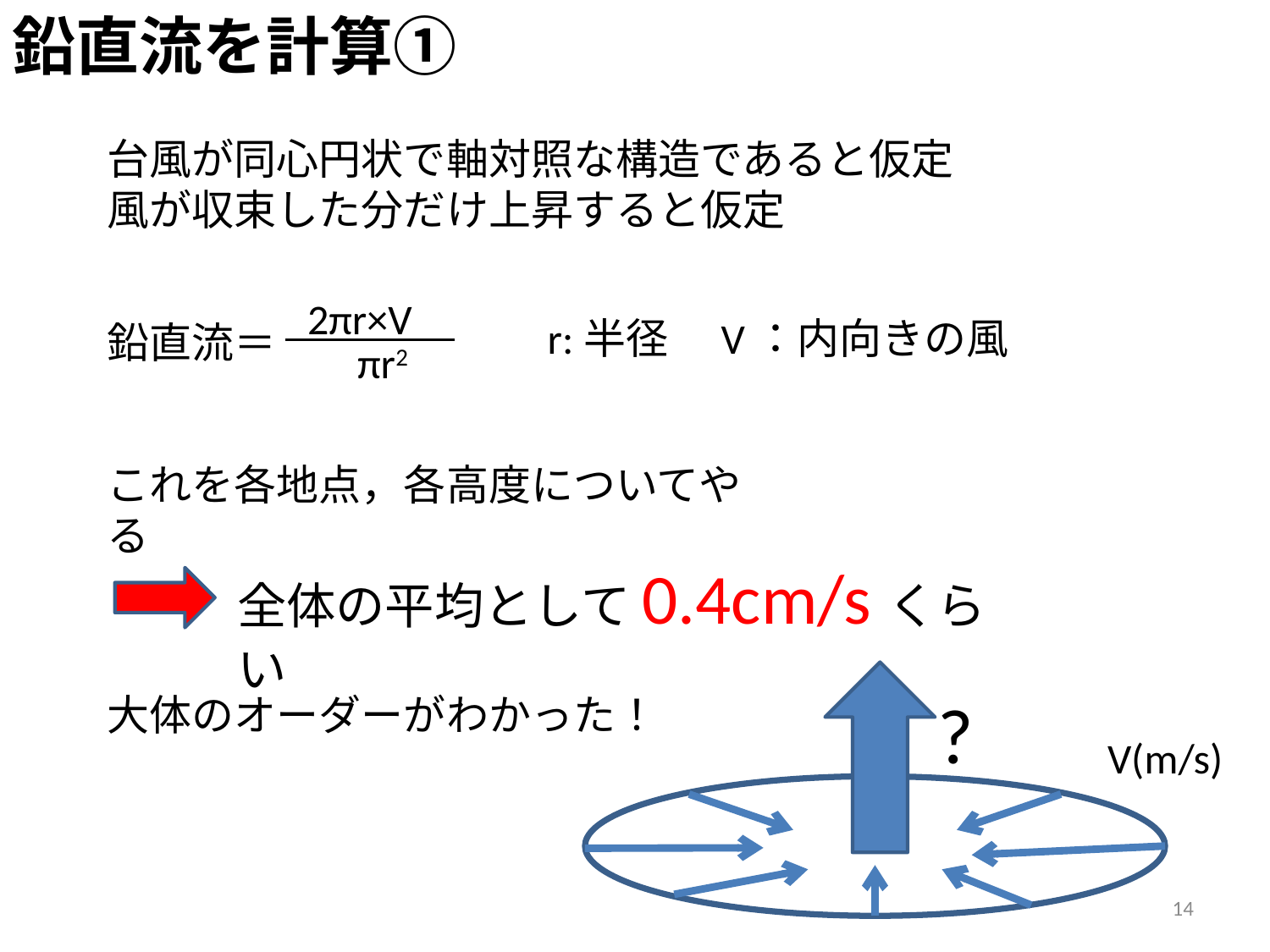

鉛直流を計算①

台風が同心円状で軸対照な構造であると仮定
風が収束した分だけ上昇すると仮定

2πr×V
πr2
鉛直流＝
r:半径　V：内向きの風
これを各地点，各高度についてやる
全体の平均として0.4cm/sくらい

?
V(m/s)
大体のオーダーがわかった！
14